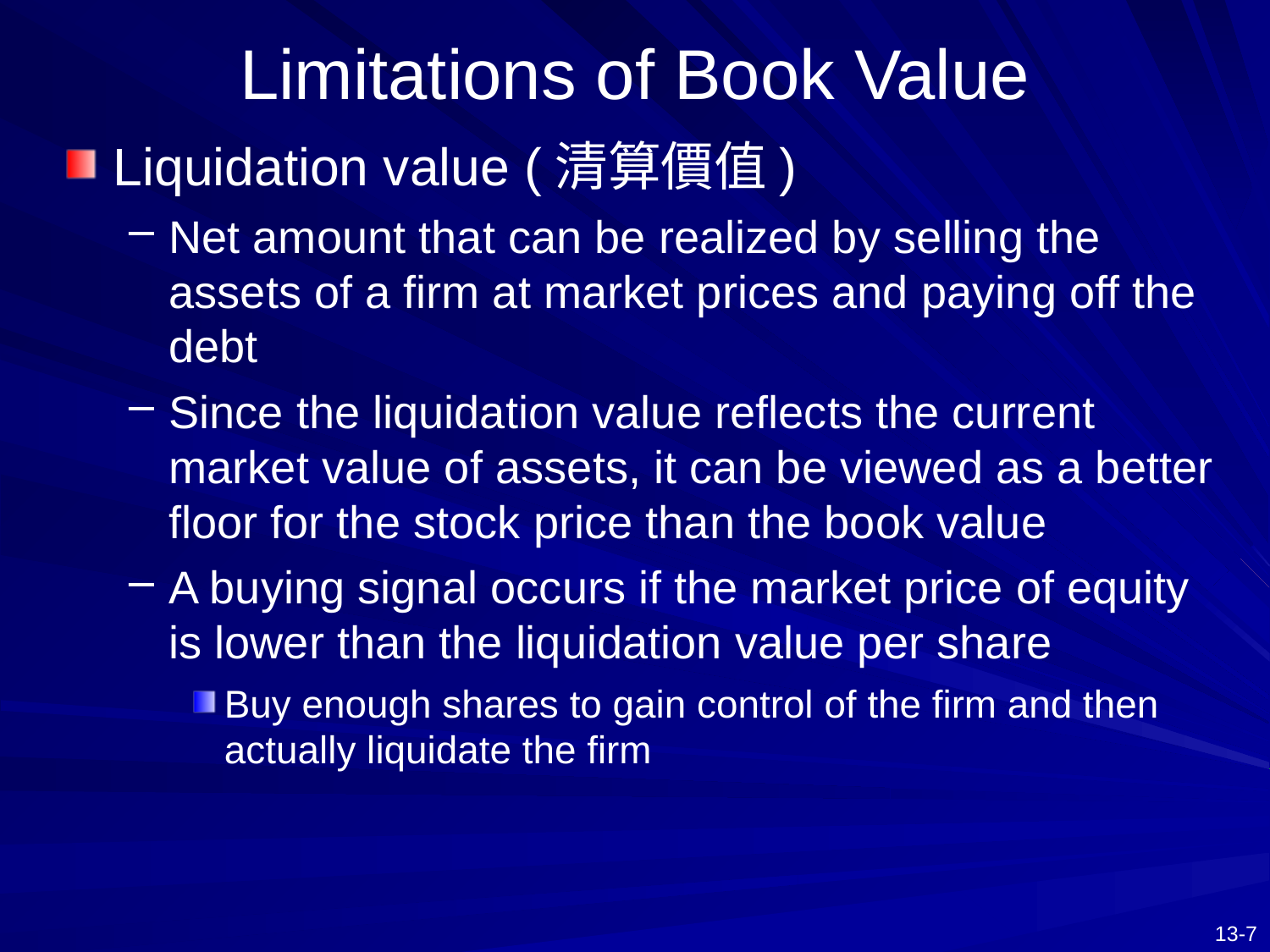

# Limitations of Book Value
Liquidation value (清算價值)
Net amount that can be realized by selling the assets of a firm at market prices and paying off the debt
Since the liquidation value reflects the current market value of assets, it can be viewed as a better floor for the stock price than the book value
A buying signal occurs if the market price of equity is lower than the liquidation value per share
Buy enough shares to gain control of the firm and then actually liquidate the firm